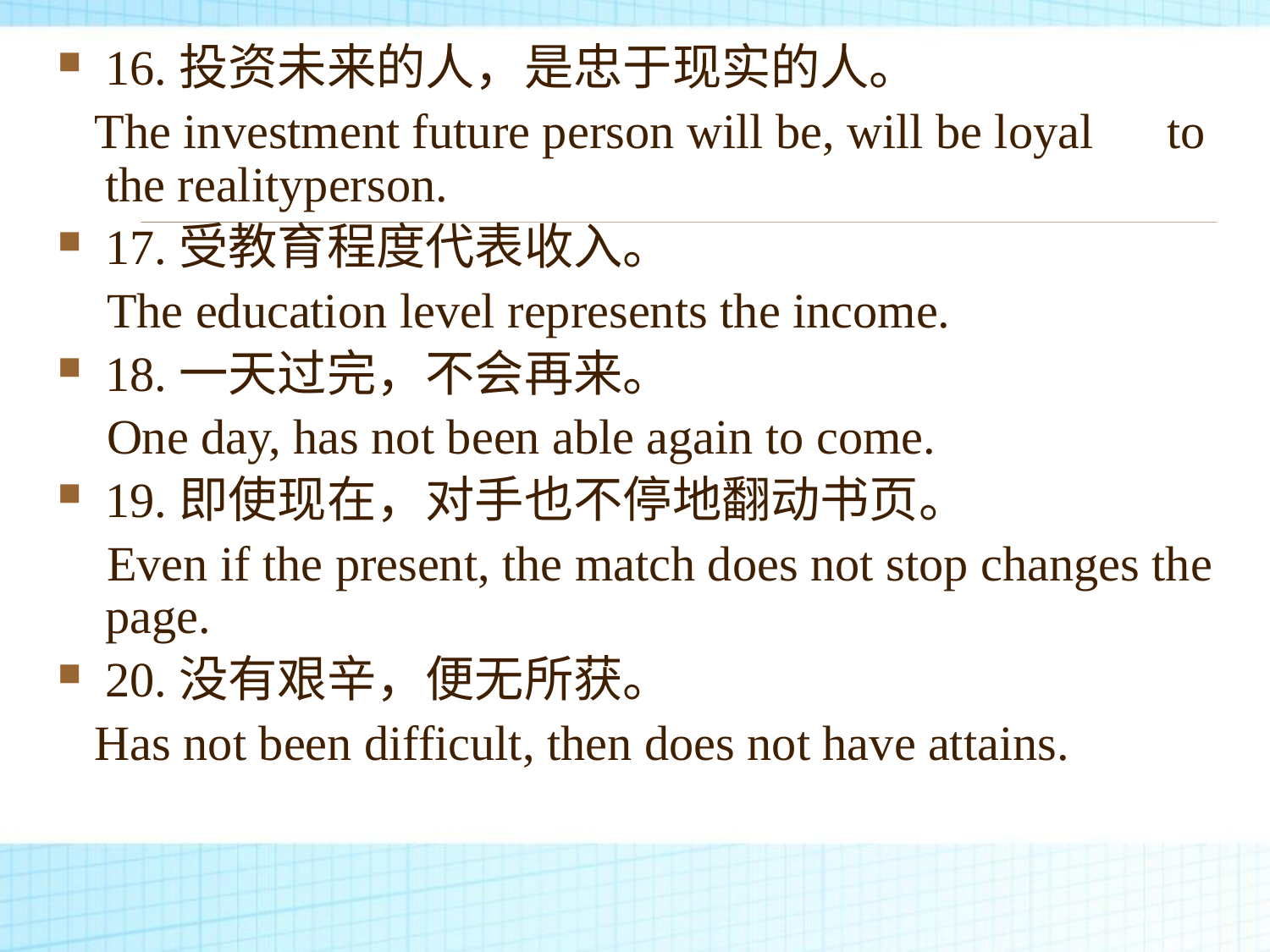

16.投资未来的人，是忠于现实的人。
   The investment future person will be, will be loyal      to the realityperson.
17.受教育程度代表收入。
    The education level represents the income.
18.一天过完，不会再来。
    One day, has not been able again to come.
19.即使现在，对手也不停地翻动书页。
    Even if the present, the match does not stop changes the page.
20.没有艰辛，便无所获。
   Has not been difficult, then does not have attains.